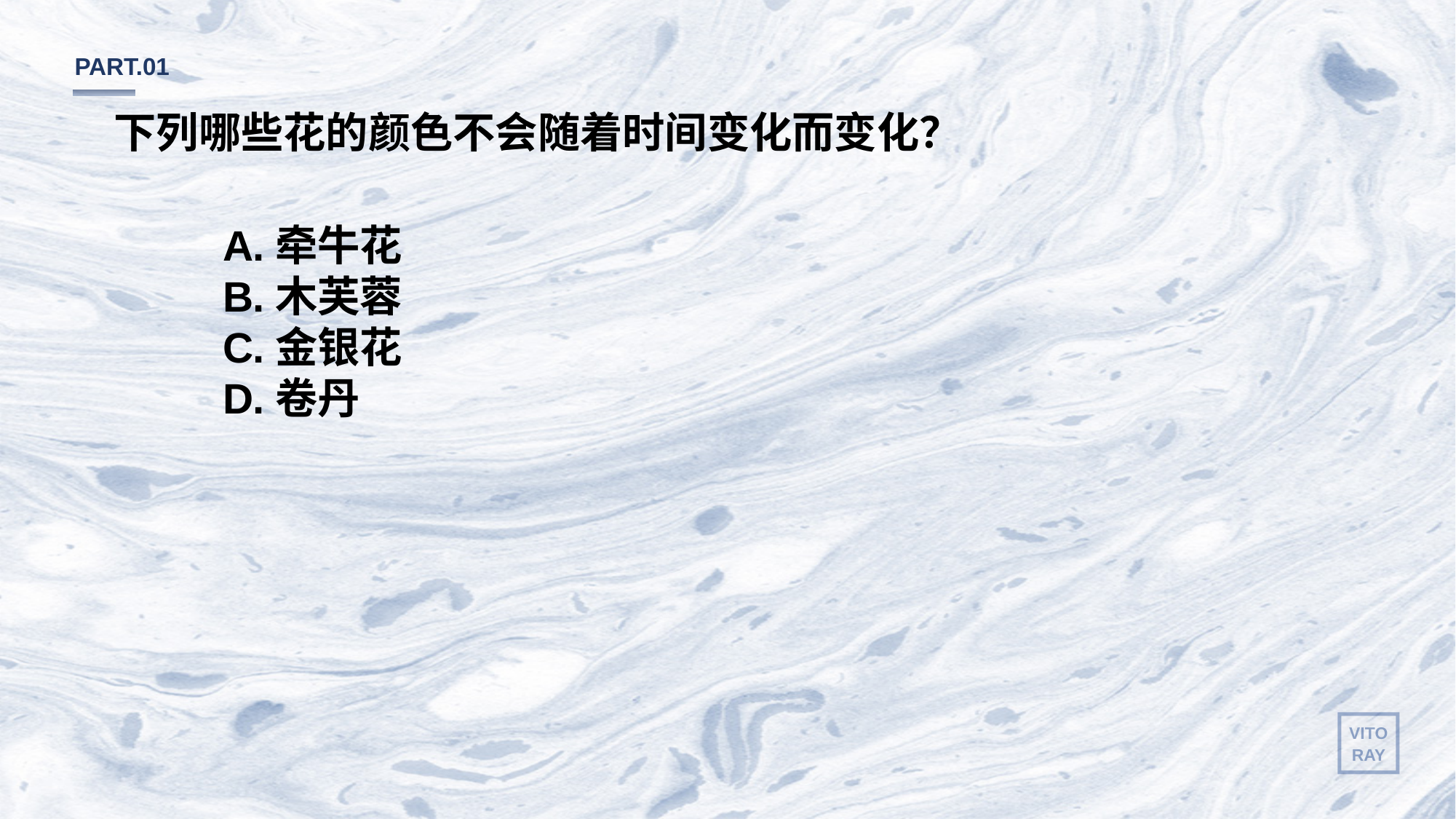

PART.01

下列哪些花的颜色不会随着时间变化而变化？
A.牵牛花
B.木芙蓉
C.金银花
D.卷丹

VITO
RAY